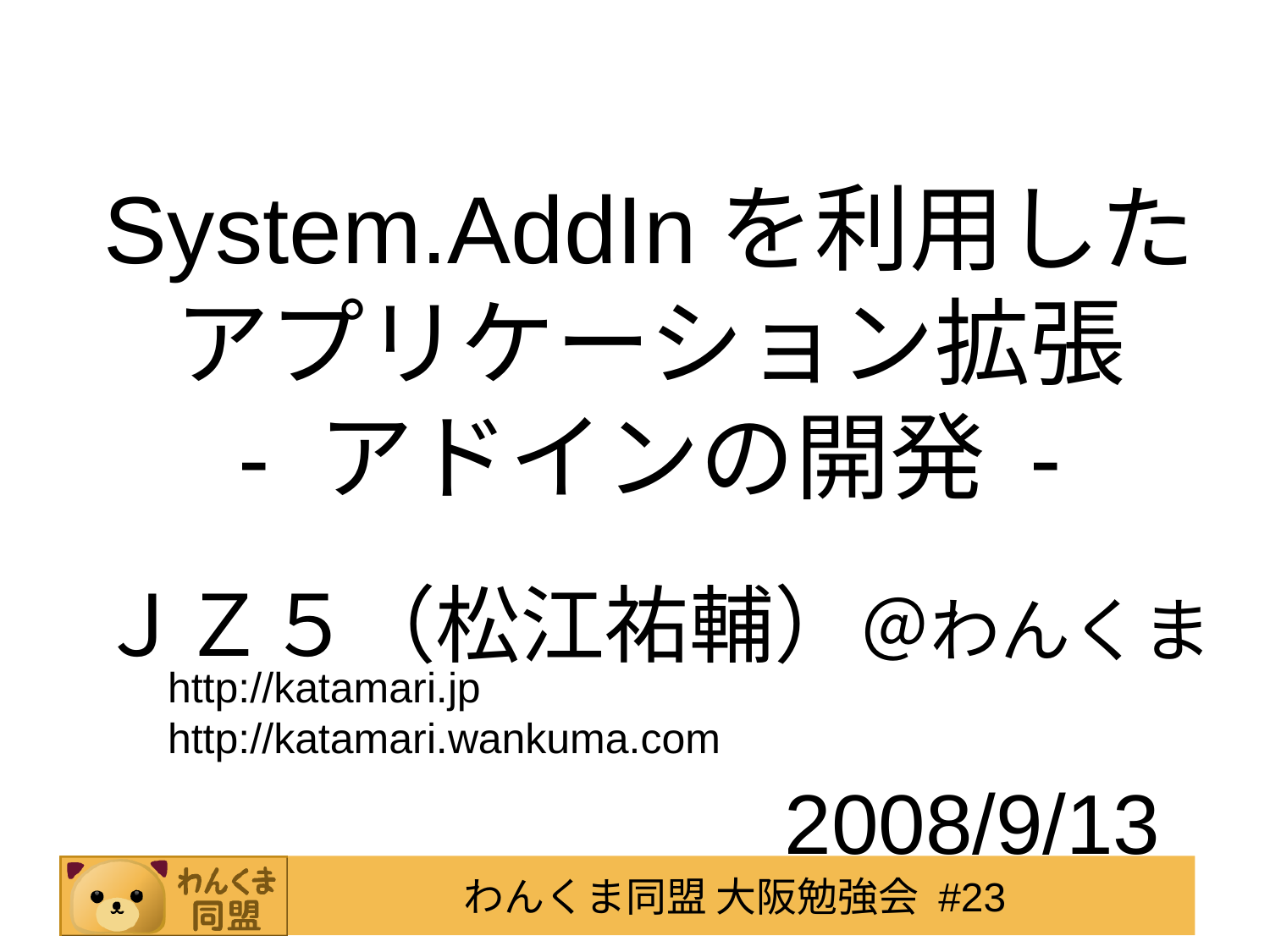

# System.AddInを利用したアプリケーション拡張 - アドインの開発 -
ＪＺ５（松江祐輔）＠わんくま
http://katamari.jp
http://katamari.wankuma.com
2008/9/13